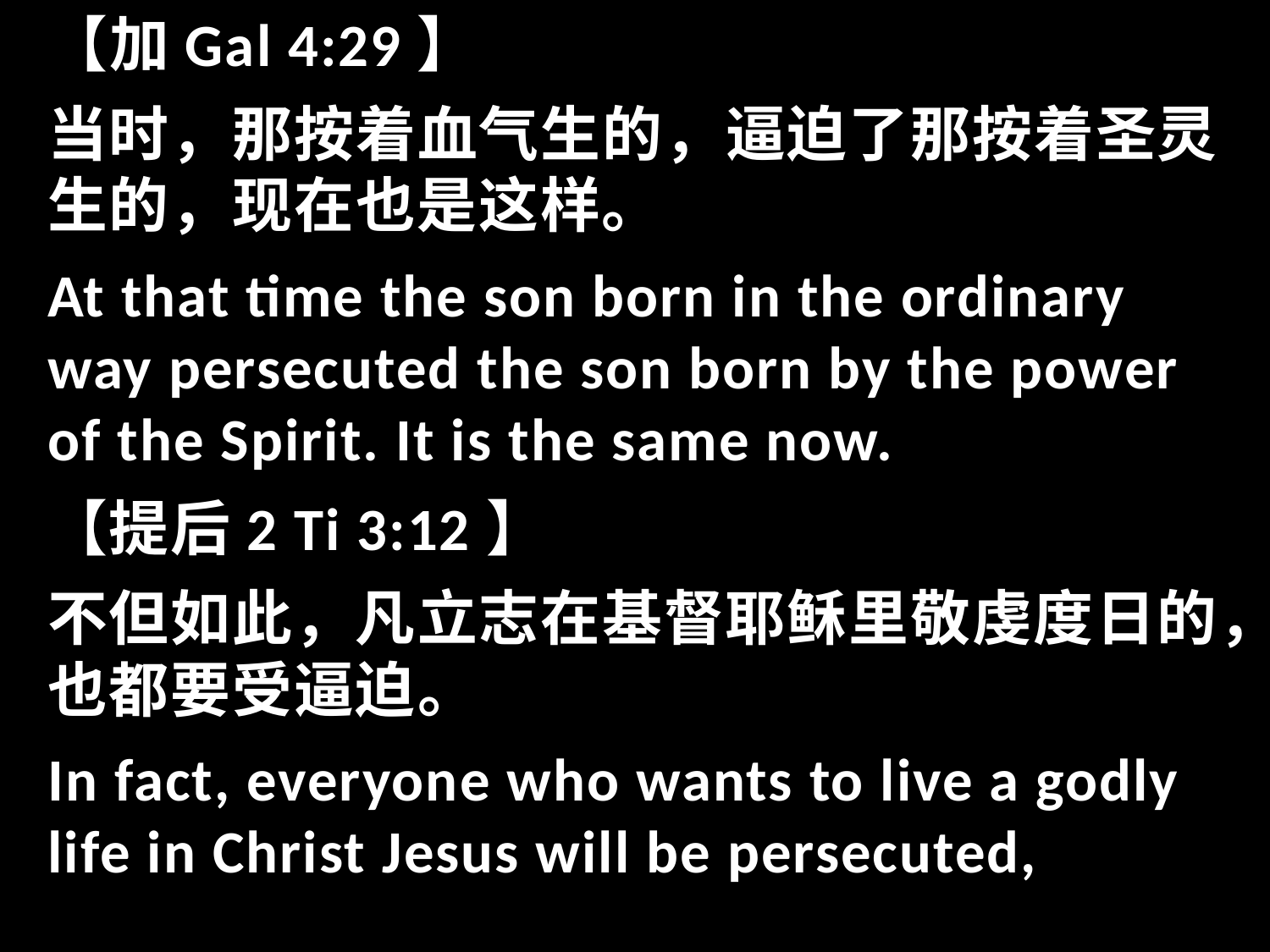

【加Gal 4:29】
当时，那按着血气生的，逼迫了那按着圣灵生的，现在也是这样。
At that time the son born in the ordinary way persecuted the son born by the power of the Spirit. It is the same now.
【提后2 Ti 3:12】
不但如此，凡立志在基督耶稣里敬虔度日的，也都要受逼迫。
In fact, everyone who wants to live a godly life in Christ Jesus will be persecuted,